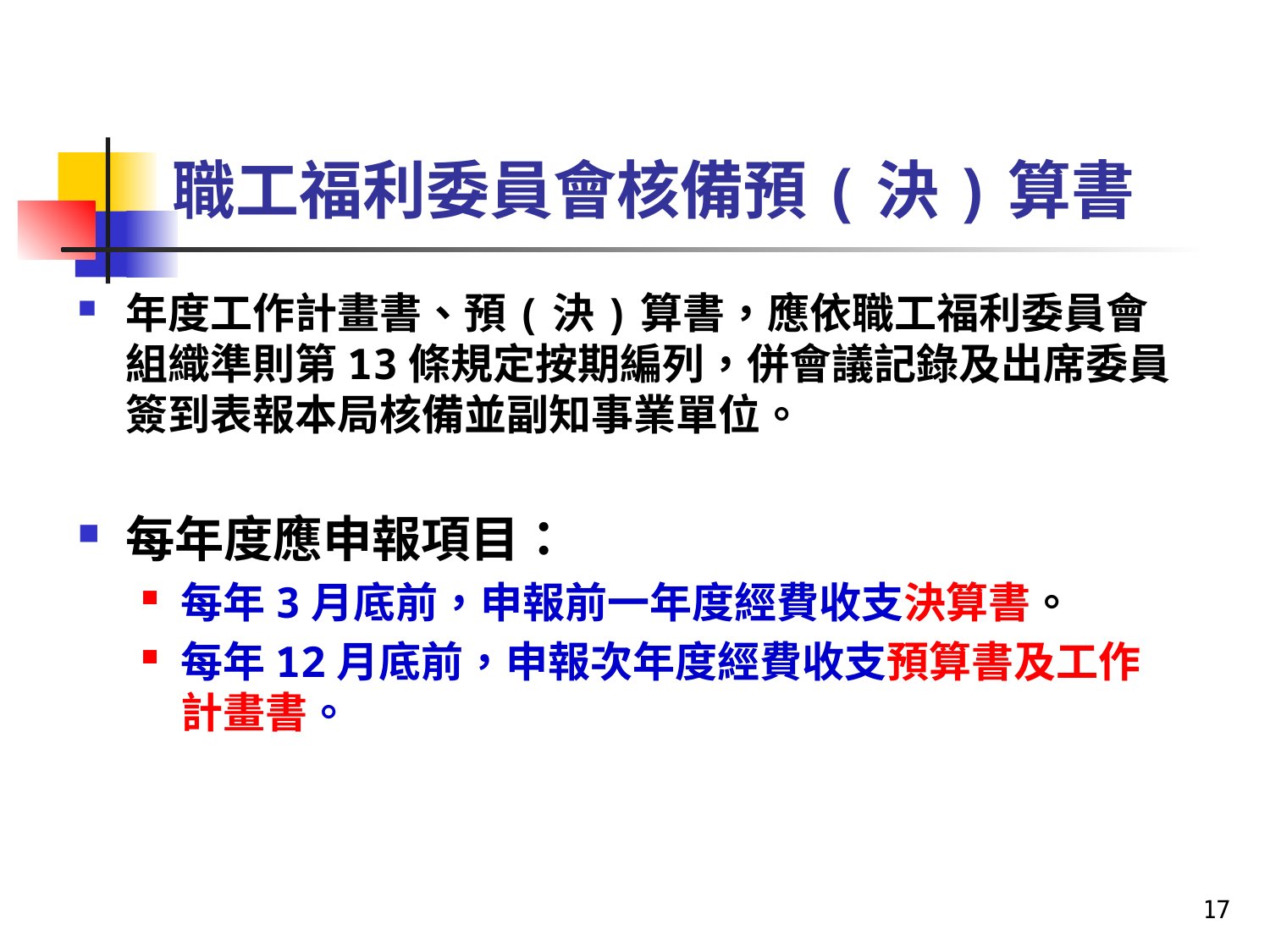

# 職工福利委員會核備預(決)算書
年度工作計畫書、預(決)算書，應依職工福利委員會組織準則第13條規定按期編列，併會議記錄及出席委員簽到表報本局核備並副知事業單位。

每年度應申報項目：
每年3月底前，申報前一年度經費收支決算書。
每年12月底前，申報次年度經費收支預算書及工作計畫書。

17